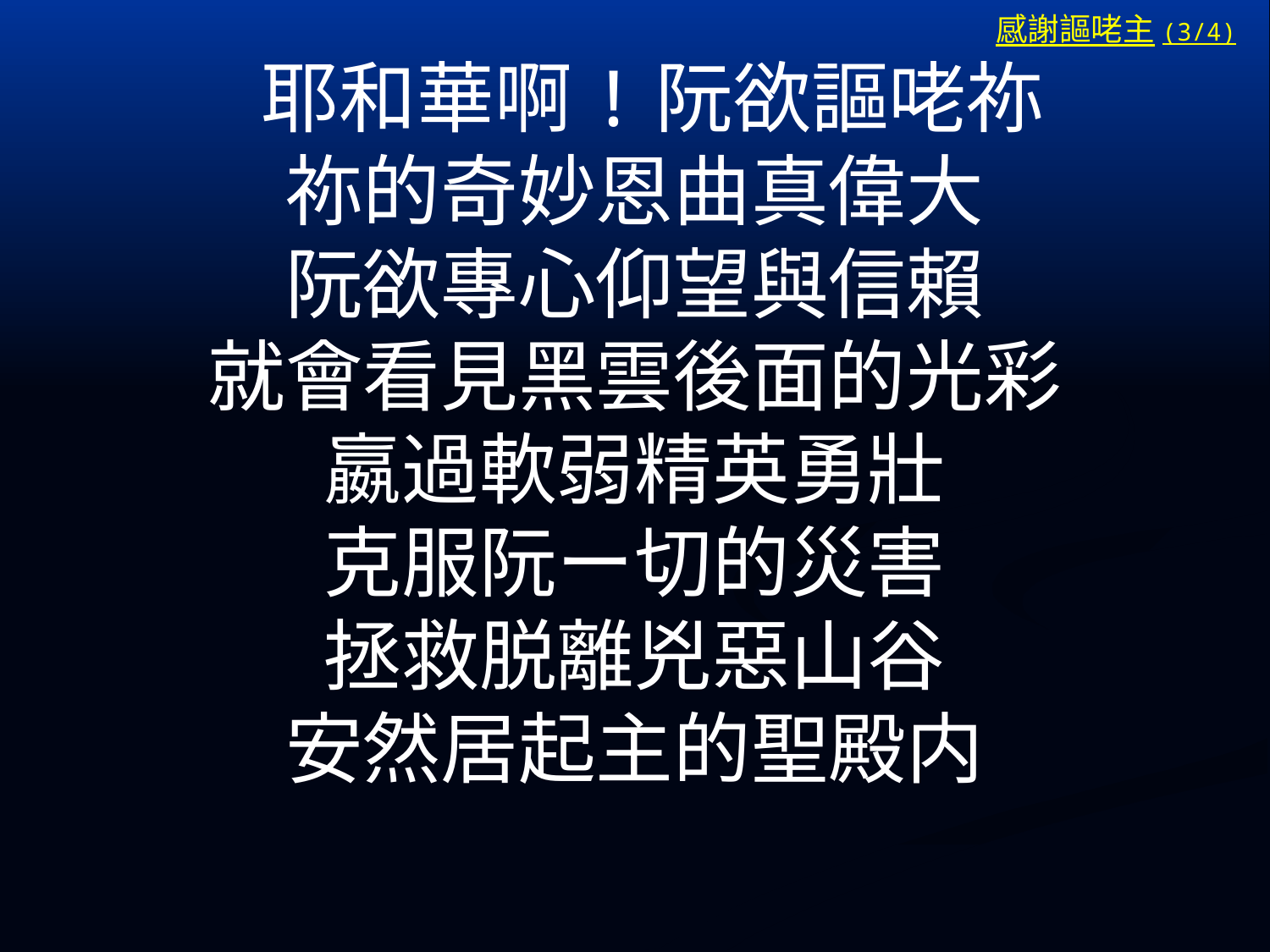

# 感謝謳咾主(3/4)
 耶和華啊!阮欲謳咾祢
祢的奇妙恩曲真偉大
阮欲專心仰望與信賴
就會看見黑雲後面的光彩
嬴過軟弱精英勇壯
克服阮ー切的災害
拯救脱離兇惡山谷
安然居起主的聖殿内